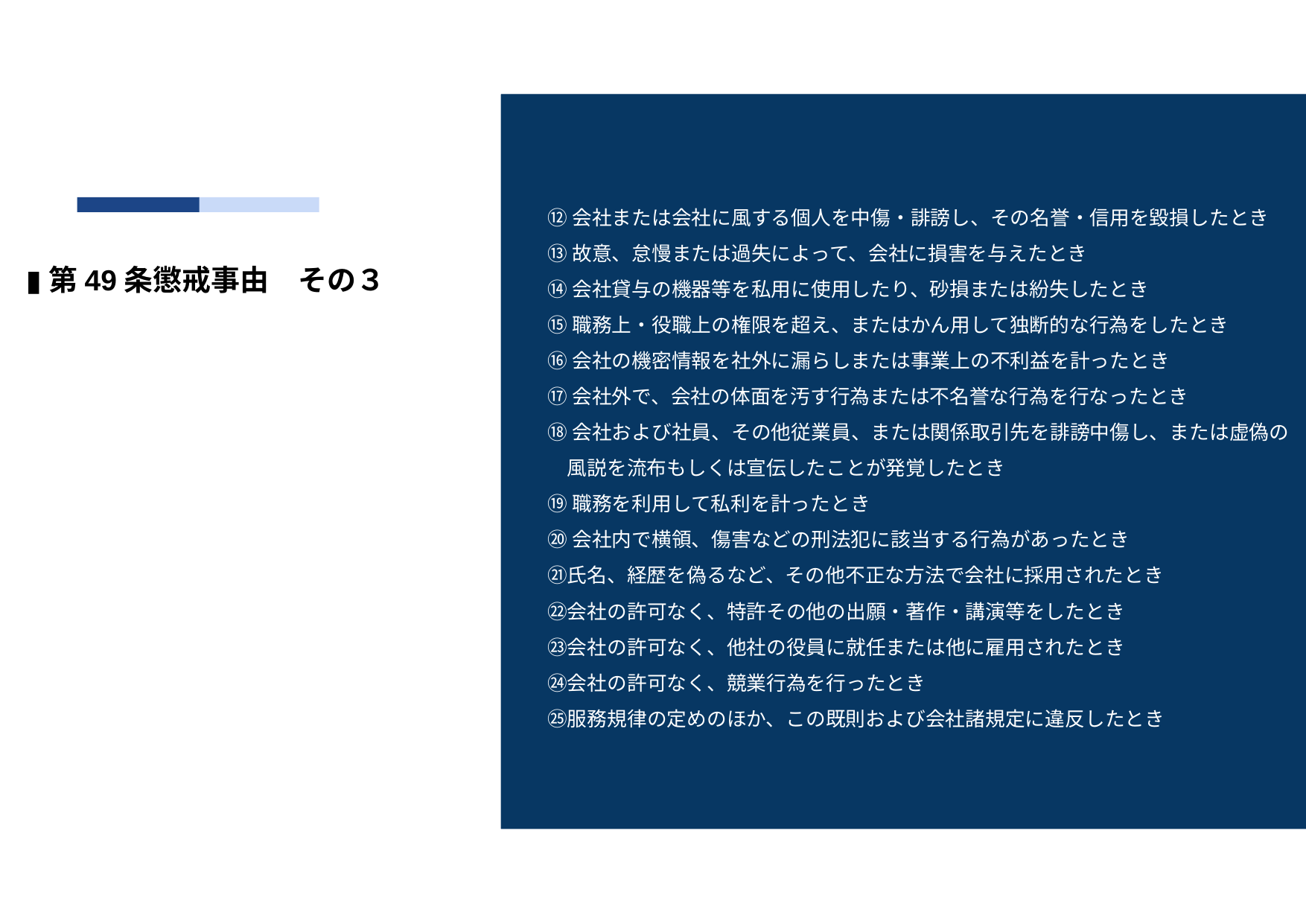

⑫会社または会社に風する個人を中傷・誹謗し、その名誉・信用を毀損したとき
⑬故意、怠慢または過失によって、会社に損害を与えたとき
⑭会社貸与の機器等を私用に使用したり、砂損または紛失したとき
⑮職務上・役職上の権限を超え、またはかん用して独断的な行為をしたとき
⑯会社の機密情報を社外に漏らしまたは事業上の不利益を計ったとき
⑰会社外で、会社の体面を汚す行為または不名誉な行為を行なったとき
⑱会社および社員、その他従業員、または関係取引先を誹謗中傷し、または虚偽の
　風説を流布もしくは宣伝したことが発覚したとき
⑲職務を利用して私利を計ったとき
⑳会社内で横領、傷害などの刑法犯に該当する行為があったとき
㉑氏名、経歴を偽るなど、その他不正な方法で会社に採用されたとき
㉒会社の許可なく、特許その他の出願・著作・講演等をしたとき
㉓会社の許可なく、他社の役員に就任または他に雇用されたとき
㉔会社の許可なく、競業行為を行ったとき
㉕服務規律の定めのほか、この既則および会社諸規定に違反したとき

▮第49条懲戒事由　その３

49